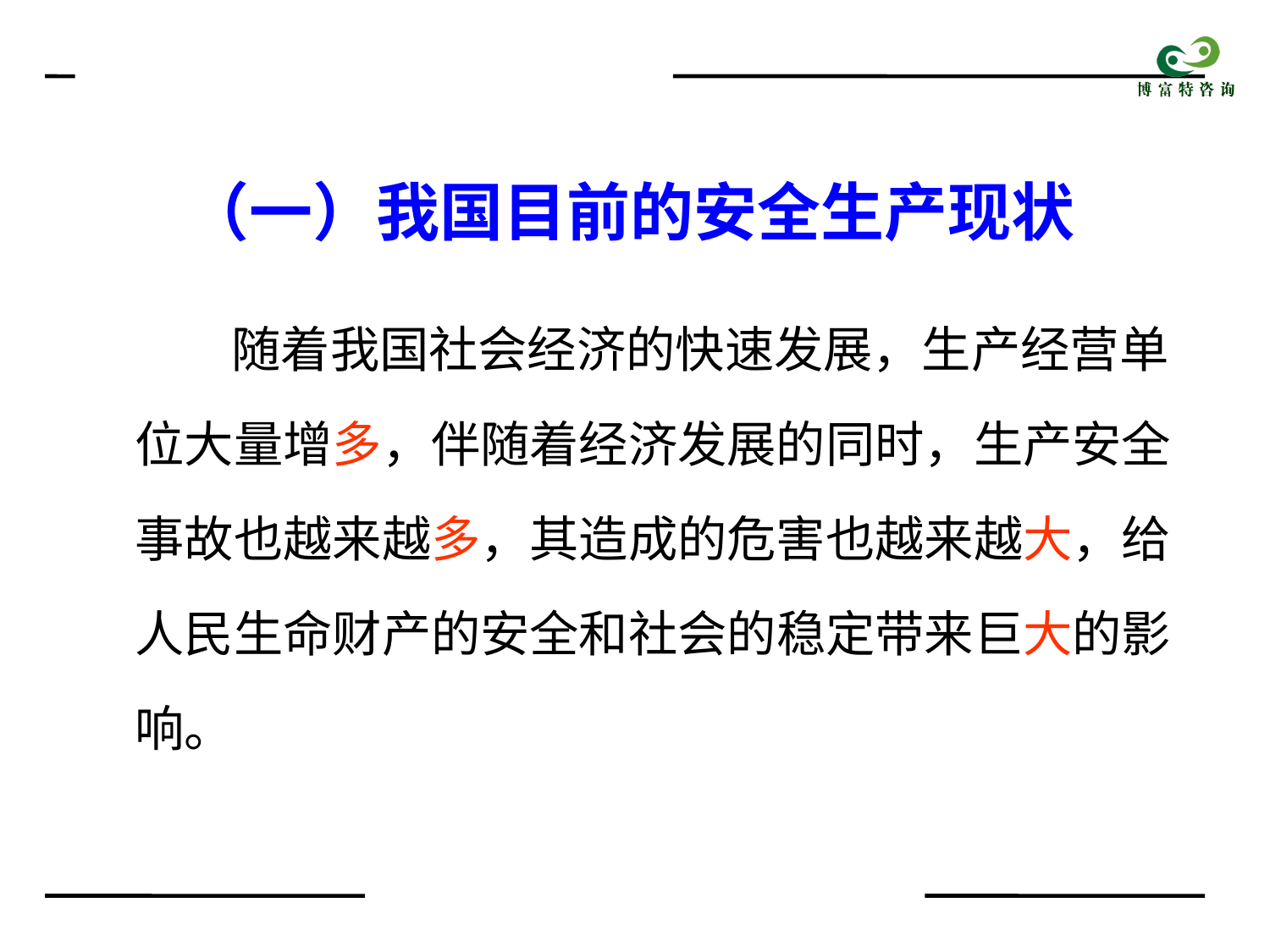

（一）我国目前的安全生产现状
            随着我国社会经济的快速发展，生产经营单位大量增多，伴随着经济发展的同时，生产安全事故也越来越多，其造成的危害也越来越大，给人民生命财产的安全和社会的稳定带来巨大的影响。